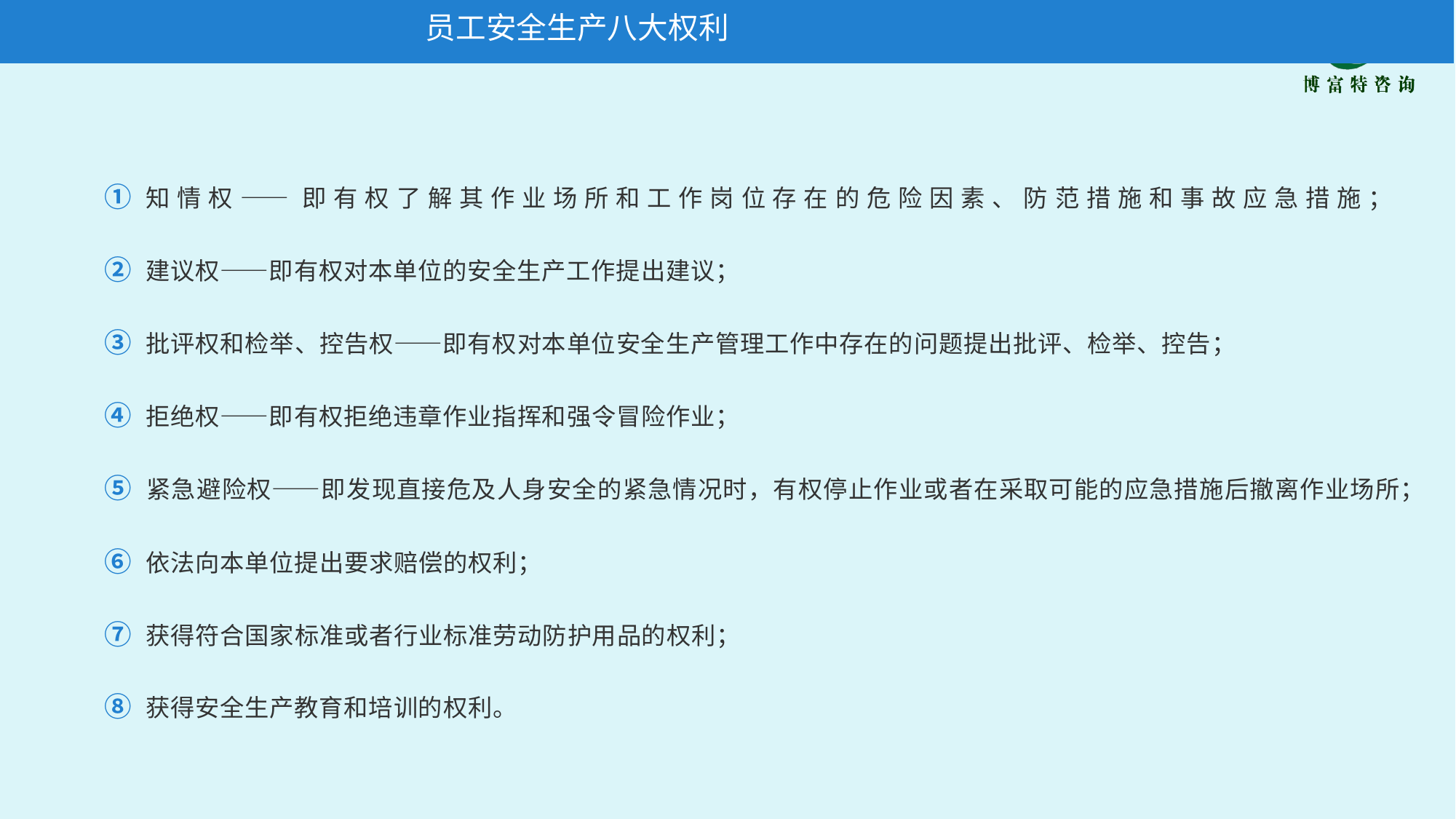

员工安全生产八大权利
①知情权——即有权了解其作业场所和工作岗位存在的危险因素、防范措施和事故应急措施；
② 建议权——即有权对本单位的安全生产工作提出建议；

③ 批评权和检举、控告权——即有权对本单位安全生产管理工作中存在的问题提出批评、检举、控告；

④ 拒绝权——即有权拒绝违章作业指挥和强令冒险作业；

⑤ 紧急避险权——即发现直接危及人身安全的紧急情况时，有权停止作业或者在采取可能的应急措施后撤离作业场所；

⑥ 依法向本单位提出要求赔偿的权利；

⑦ 获得符合国家标准或者行业标准劳动防护用品的权利；

⑧ 获得安全生产教育和培训的权利。